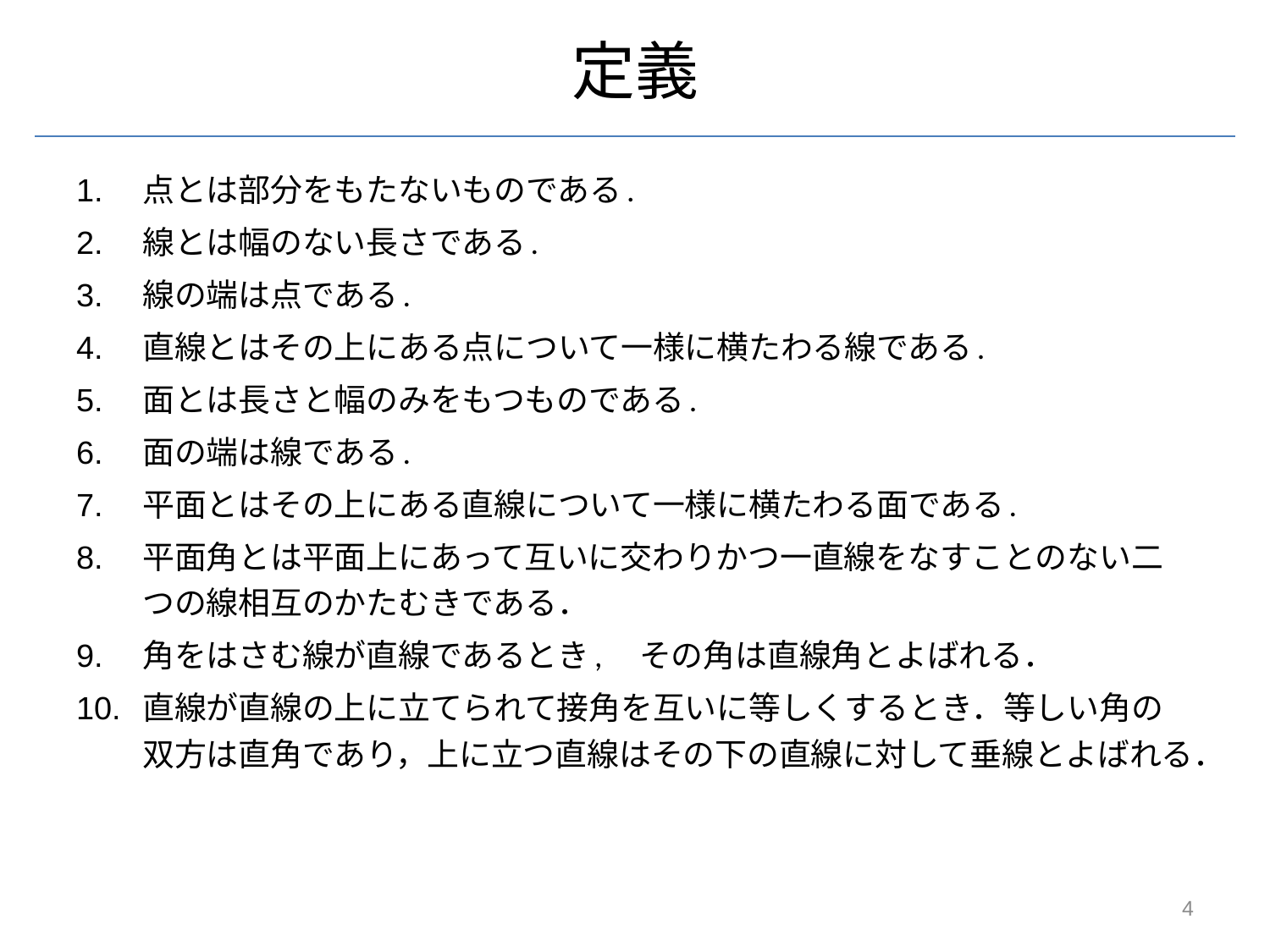

# 定義
点とは部分をもたないものである.
線とは幅のない長さである.
線の端は点である.
直線とはその上にある点について一様に横たわる線である.
面とは長さと幅のみをもつものである.
面の端は線である.
平面とはその上にある直線について一様に横たわる面である.
平面角とは平面上にあって互いに交わりかつ一直線をなすことのない二つの線相互のかたむきである．
角をはさむ線が直線であるとき,　その角は直線角とよばれる．
直線が直線の上に立てられて接角を互いに等しくするとき．等しい角の双方は直角であり，上に立つ直線はその下の直線に対して垂線とよばれる．
4